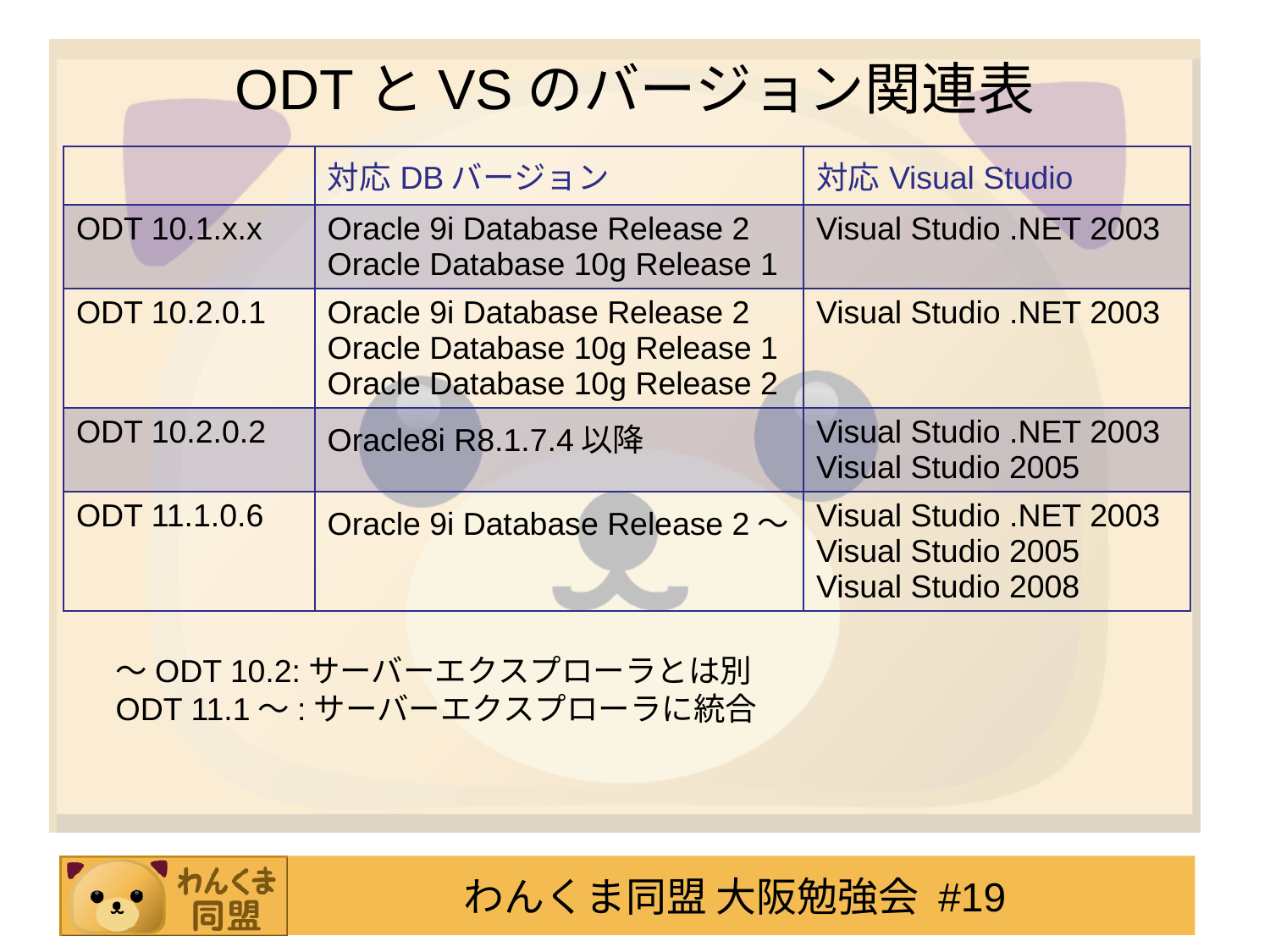

# ODTとVSのバージョン関連表
|  | 対応DBバージョン | 対応Visual Studio |
| --- | --- | --- |
| ODT 10.1.x.x | Oracle 9i Database Release 2 Oracle Database 10g Release 1 | Visual Studio .NET 2003 |
| ODT 10.2.0.1 | Oracle 9i Database Release 2 Oracle Database 10g Release 1 Oracle Database 10g Release 2 | Visual Studio .NET 2003 |
| ODT 10.2.0.2 | Oracle8i R8.1.7.4以降 | Visual Studio .NET 2003 Visual Studio 2005 |
| ODT 11.1.0.6 | Oracle 9i Database Release 2～ | Visual Studio .NET 2003 Visual Studio 2005 Visual Studio 2008 |
～ODT 10.2:サーバーエクスプローラとは別
ODT 11.1～:サーバーエクスプローラに統合